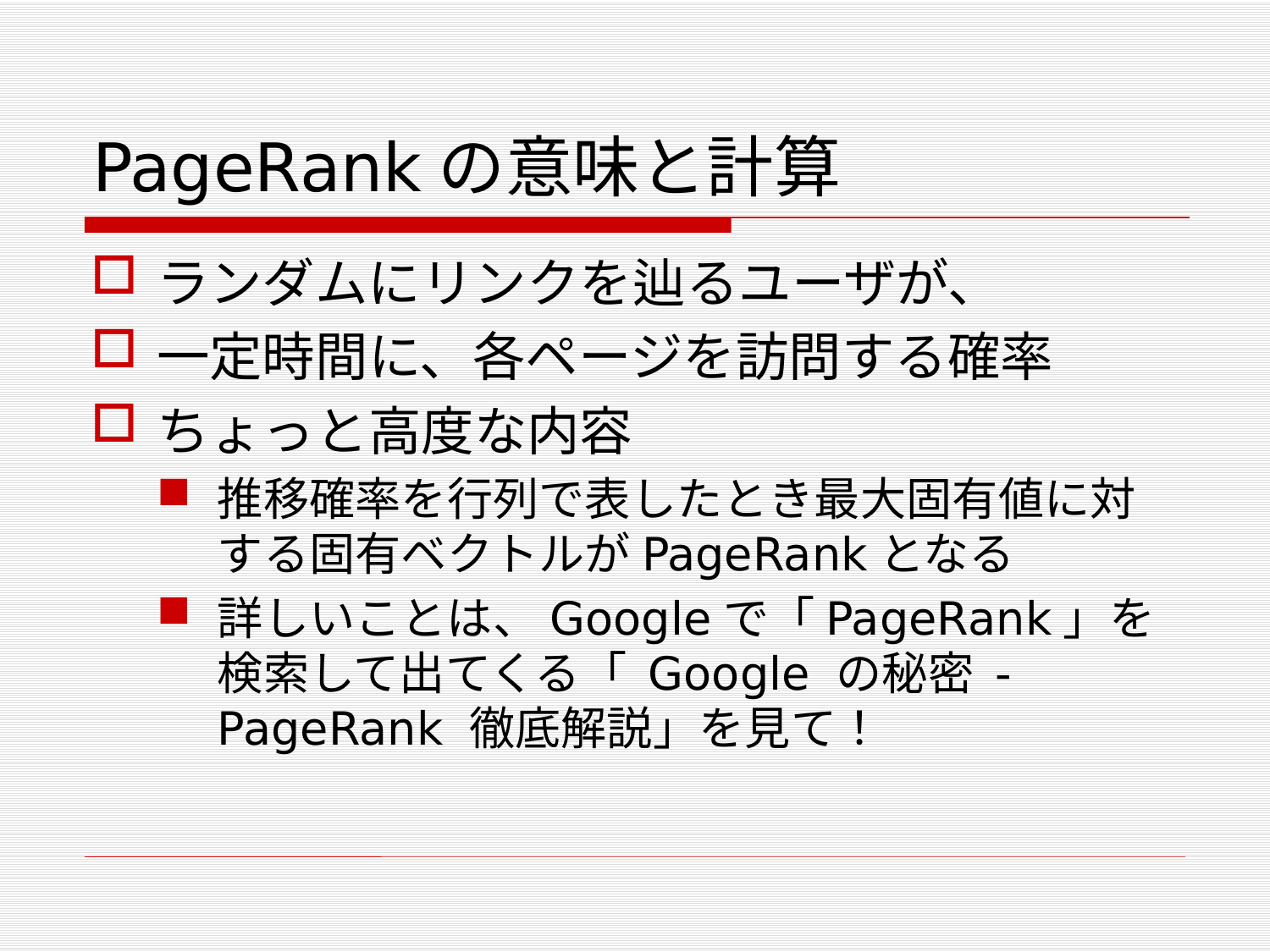

# PageRankの意味と計算
ランダムにリンクを辿るユーザが、
一定時間に、各ページを訪問する確率
ちょっと高度な内容
推移確率を行列で表したとき最大固有値に対する固有ベクトルがPageRankとなる
詳しいことは、Googleで「PageRank」を検索して出てくる「 Google の秘密 - PageRank 徹底解説」を見て！